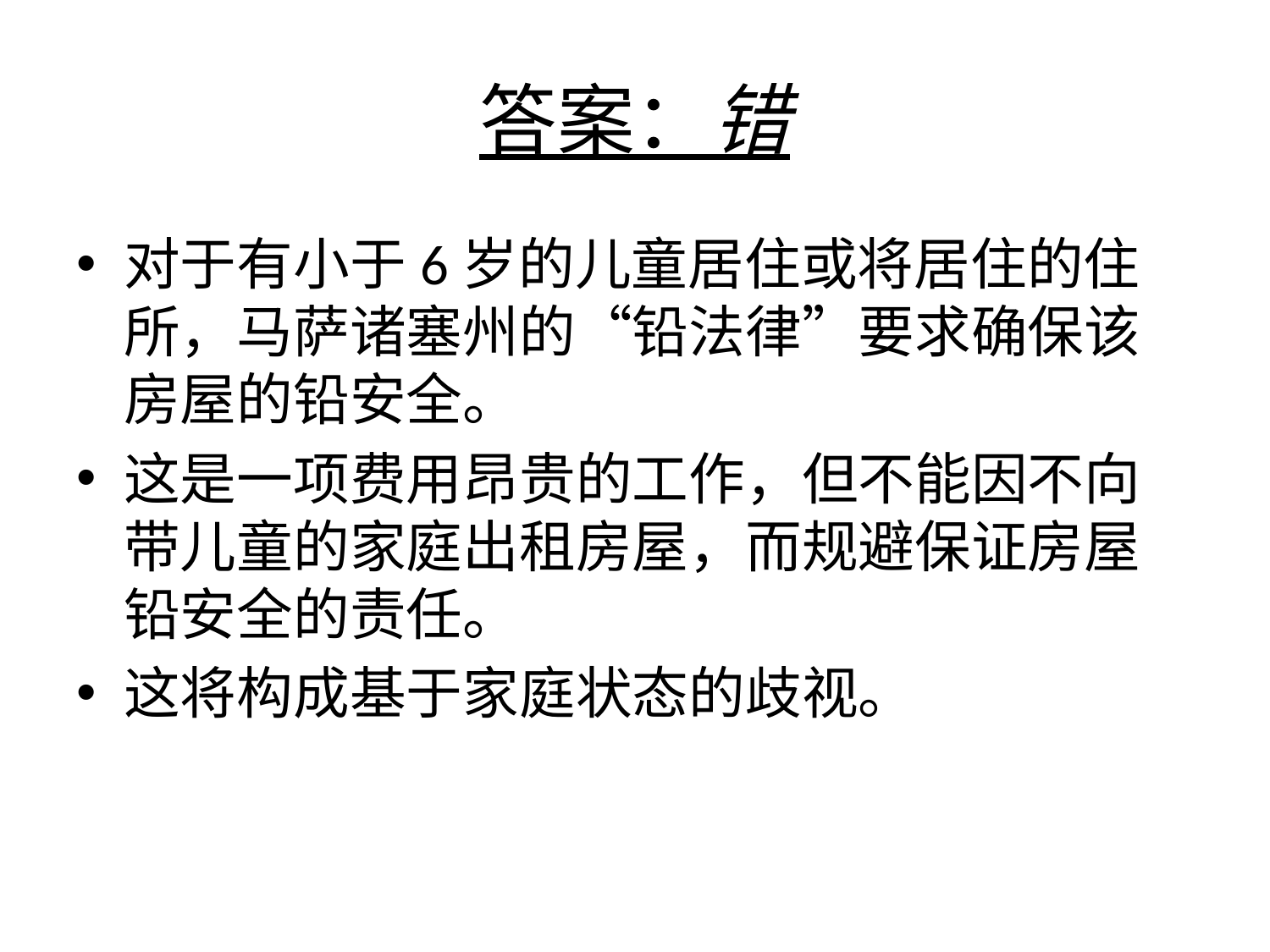

# 答案：错
对于有小于6岁的儿童居住或将居住的住所，马萨诸塞州的“铅法律”要求确保该房屋的铅安全。
这是一项费用昂贵的工作，但不能因不向带儿童的家庭出租房屋，而规避保证房屋铅安全的责任。
这将构成基于家庭状态的歧视。